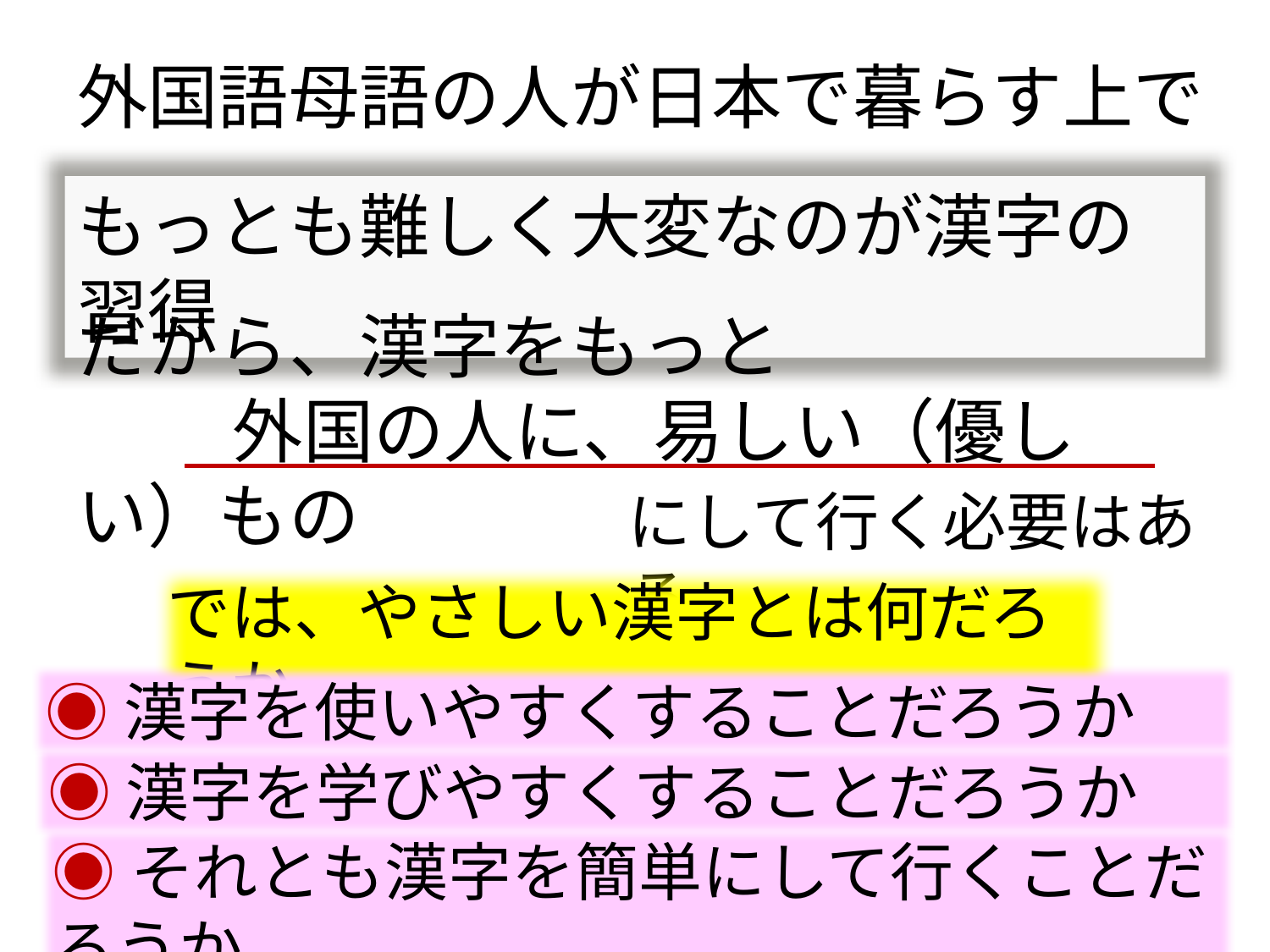

外国語母語の人が日本で暮らす上で
もっとも難しく大変なのが漢字の習得
だから、漢字をもっと
　　　外国の人に、易しい（優しい）もの
にして行く必要はある
では、やさしい漢字とは何だろうか
◉漢字を使いやすくすることだろうか
◉漢字を学びやすくすることだろうか
◉それとも漢字を簡単にして行くことだろうか